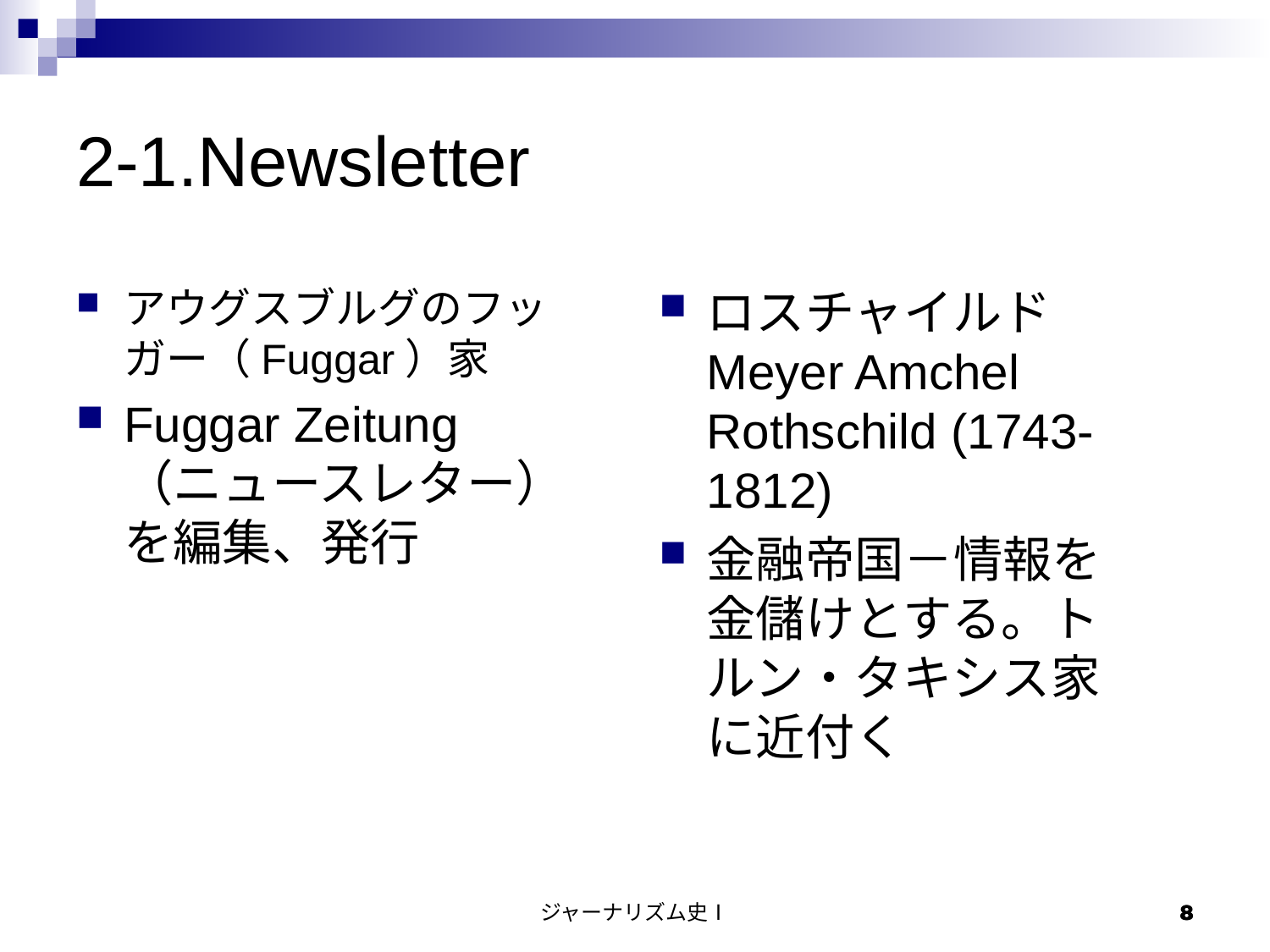

2-1.Newsletter
アウグスブルグのフッガー（Fuggar）家
Fuggar Zeitung（ニュースレター）を編集、発行
ロスチャイルド　Meyer Amchel Rothschild (1743-1812)
金融帝国－情報を金儲けとする。トルン・タキシス家に近付く

ジャーナリズム史Ⅰ
8
8